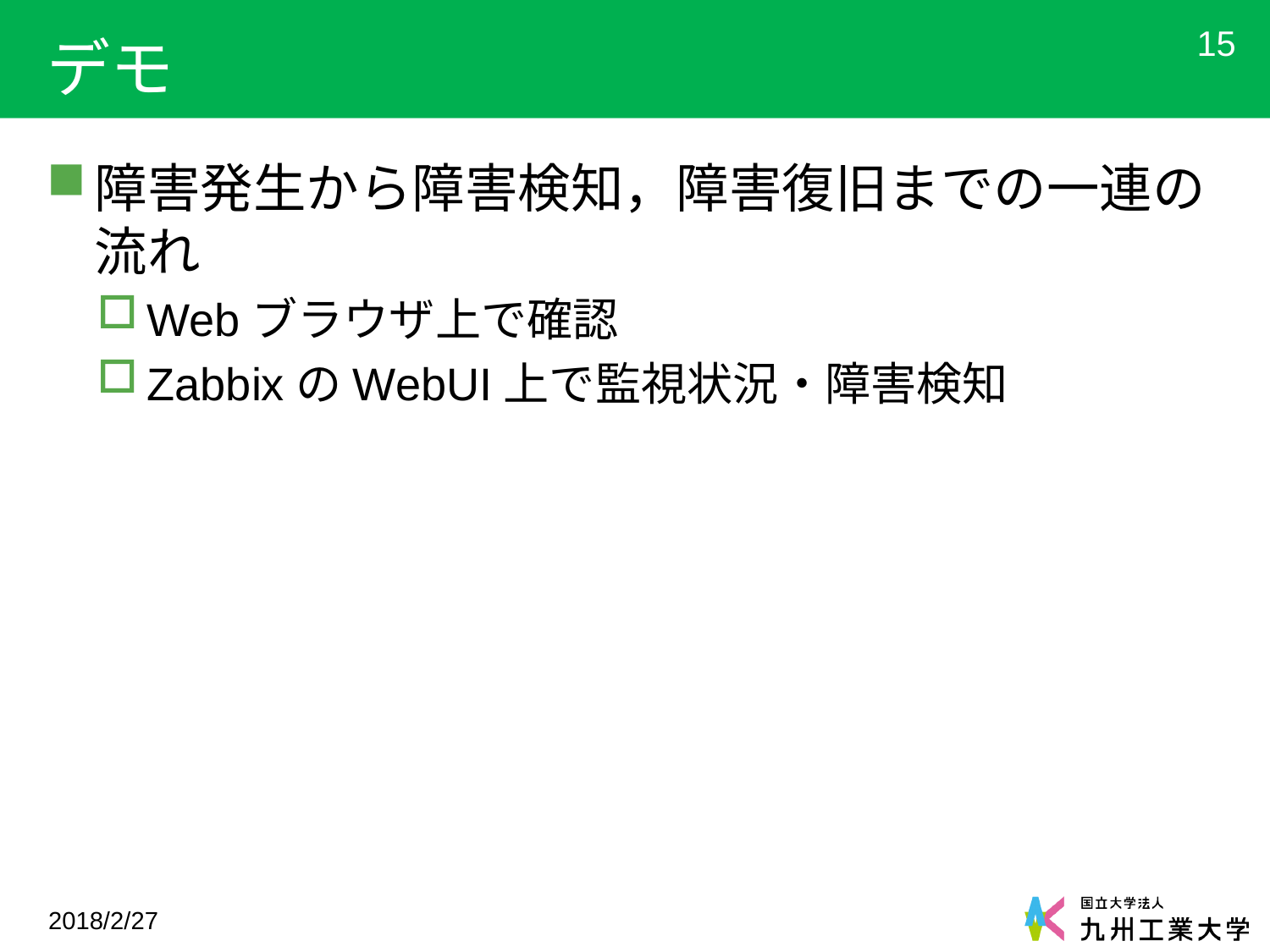

# デモ
15
障害発生から障害検知，障害復旧までの一連の
流れ
Webブラウザ上で確認
ZabbixのWebUI上で監視状況・障害検知
2018/2/27